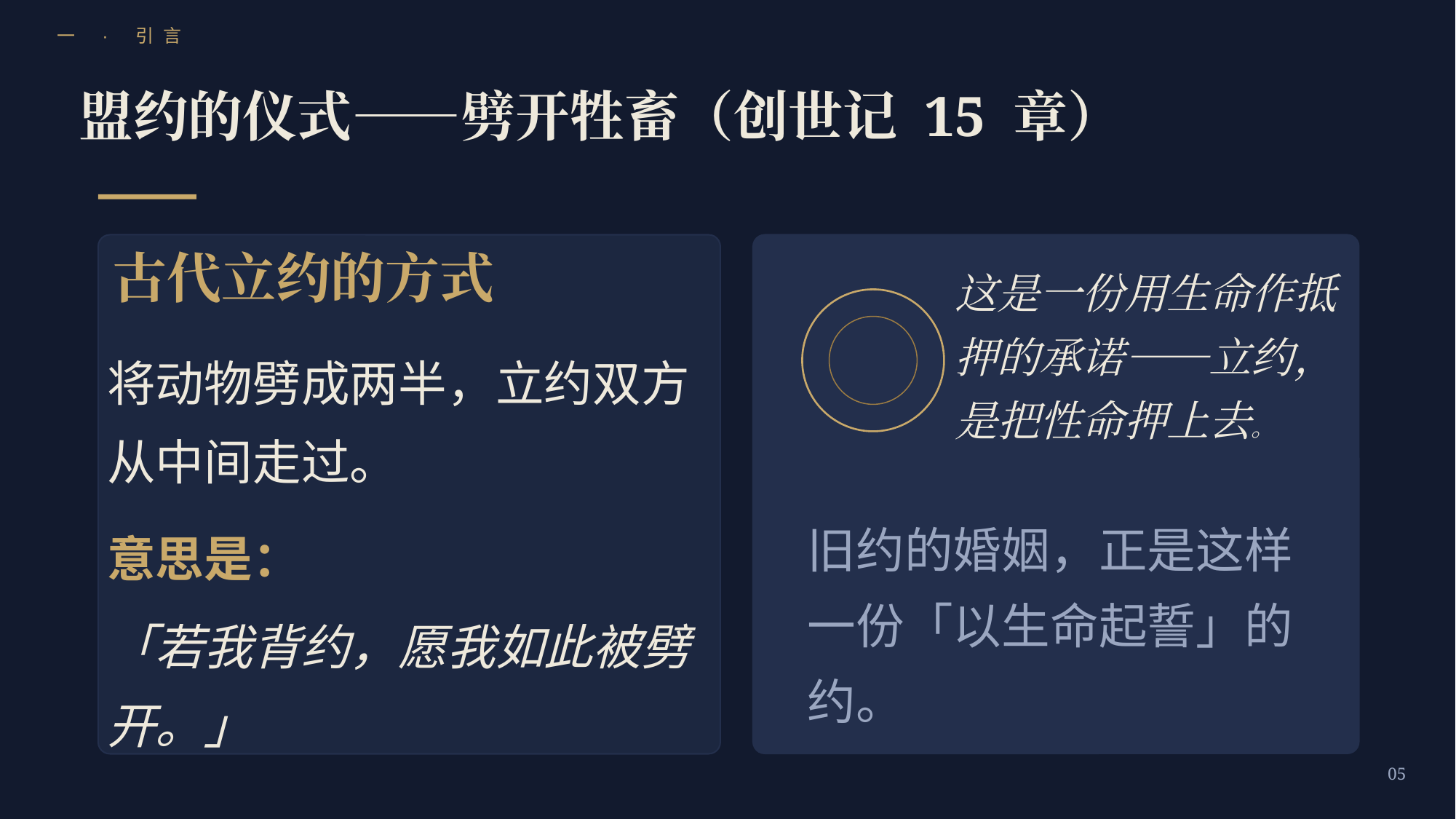

一 · 引言
盟约的仪式——劈开牲畜（创世记 15 章）

古代立约的方式

这是一份用生命作抵押的承诺——立约，是把性命押上去。

将动物劈成两半，立约双方从中间走过。
意思是：
「若我背约，愿我如此被劈开。」
旧约的婚姻，正是这样一份「以生命起誓」的约。
05